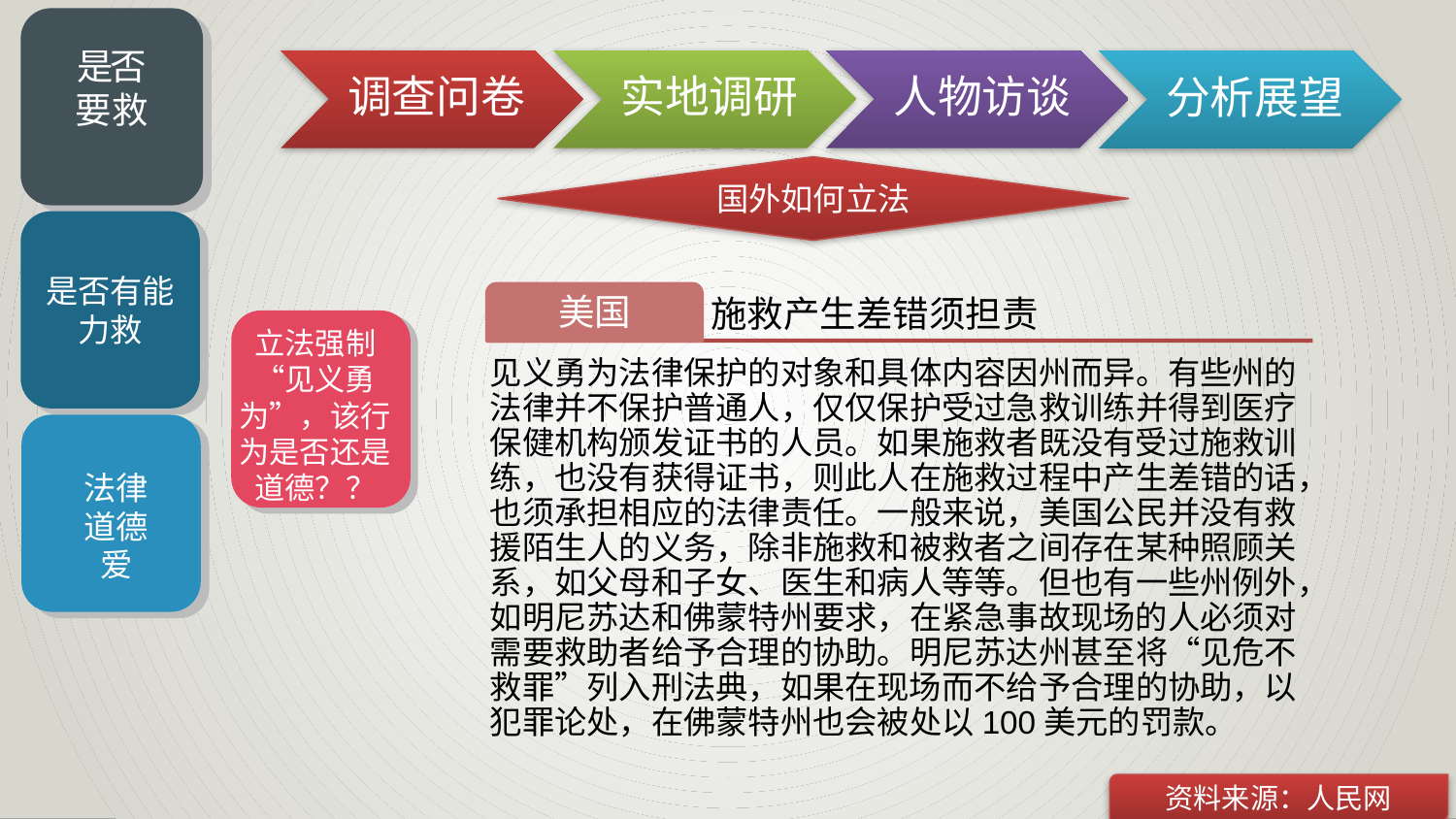

是否
要救

调查问卷
实地调研
人物访谈
分析展望
国外如何立法
是否有能力救

美国
施救产生差错须担责

立法强制“见义勇为”，该行为是否还是道德？？

见义勇为法律保护的对象和具体内容因州而异。有些州的法律并不保护普通人，仅仅保护受过急救训练并得到医疗保健机构颁发证书的人员。如果施救者既没有受过施救训练，也没有获得证书，则此人在施救过程中产生差错的话，也须承担相应的法律责任。一般来说，美国公民并没有救援陌生人的义务，除非施救和被救者之间存在某种照顾关系，如父母和子女、医生和病人等等。但也有一些州例外，如明尼苏达和佛蒙特州要求，在紧急事故现场的人必须对需要救助者给予合理的协助。明尼苏达州甚至将“见危不救罪”列入刑法典，如果在现场而不给予合理的协助，以犯罪论处，在佛蒙特州也会被处以100美元的罚款。

法律
道德
爱
资料来源：人民网